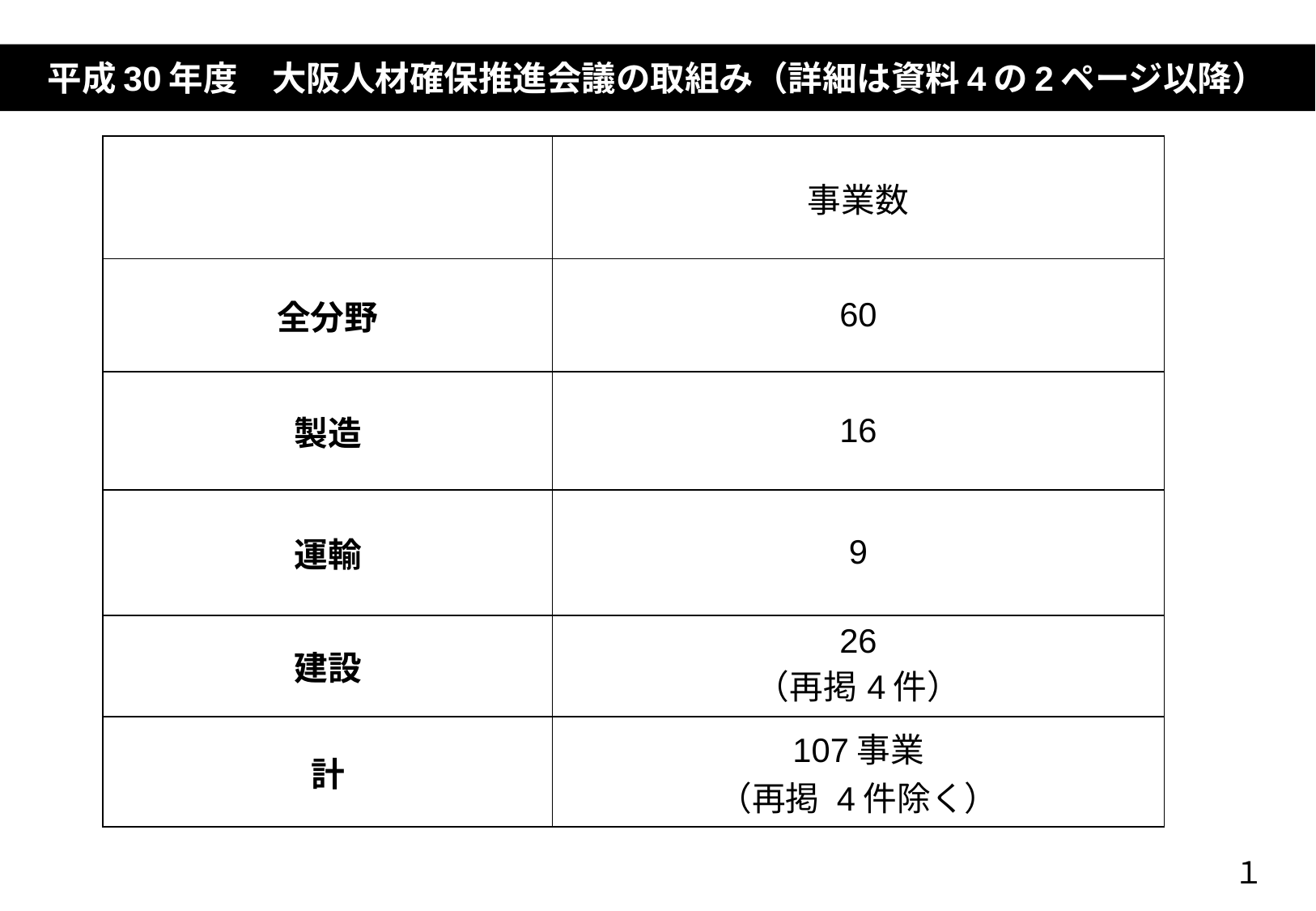

平成30年度　大阪人材確保推進会議の取組み（詳細は資料4の2ページ以降）
|  | 事業数 |
| --- | --- |
| 全分野 | 60 |
| 製造 | 16 |
| 運輸 | 9 |
| 建設 | 26 （再掲4件） |
| 計 | 107事業 （再掲 4件除く） |
１